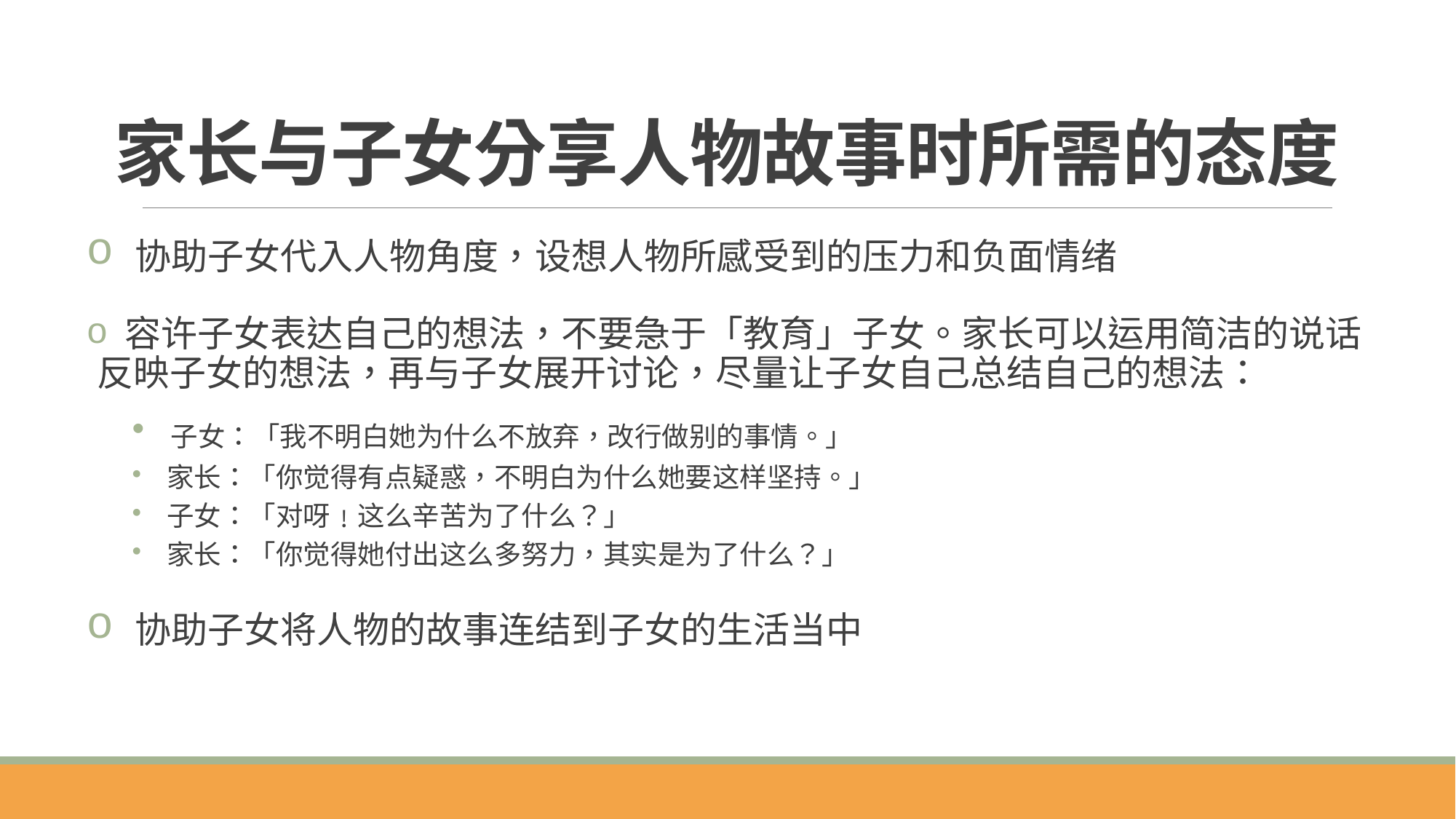

# 家长与子女分享人物故事时所需的态度
 协助子女代入人物角度，设想人物所感受到的压力和负面情绪
 容许子女表达自己的想法，不要急于「教育」子女。家长可以运用简洁的说话 反映子女的想法，再与子女展开讨论，尽量让子女自己总结自己的想法：
 子女：「我不明白她为什么不放弃，改行做别的事情。」
 家长：「你觉得有点疑惑，不明白为什么她要这样坚持。」
 子女：「对呀﹗这么辛苦为了什么？」
 家长：「你觉得她付出这么多努力，其实是为了什么？」
 协助子女将人物的故事连结到子女的生活当中